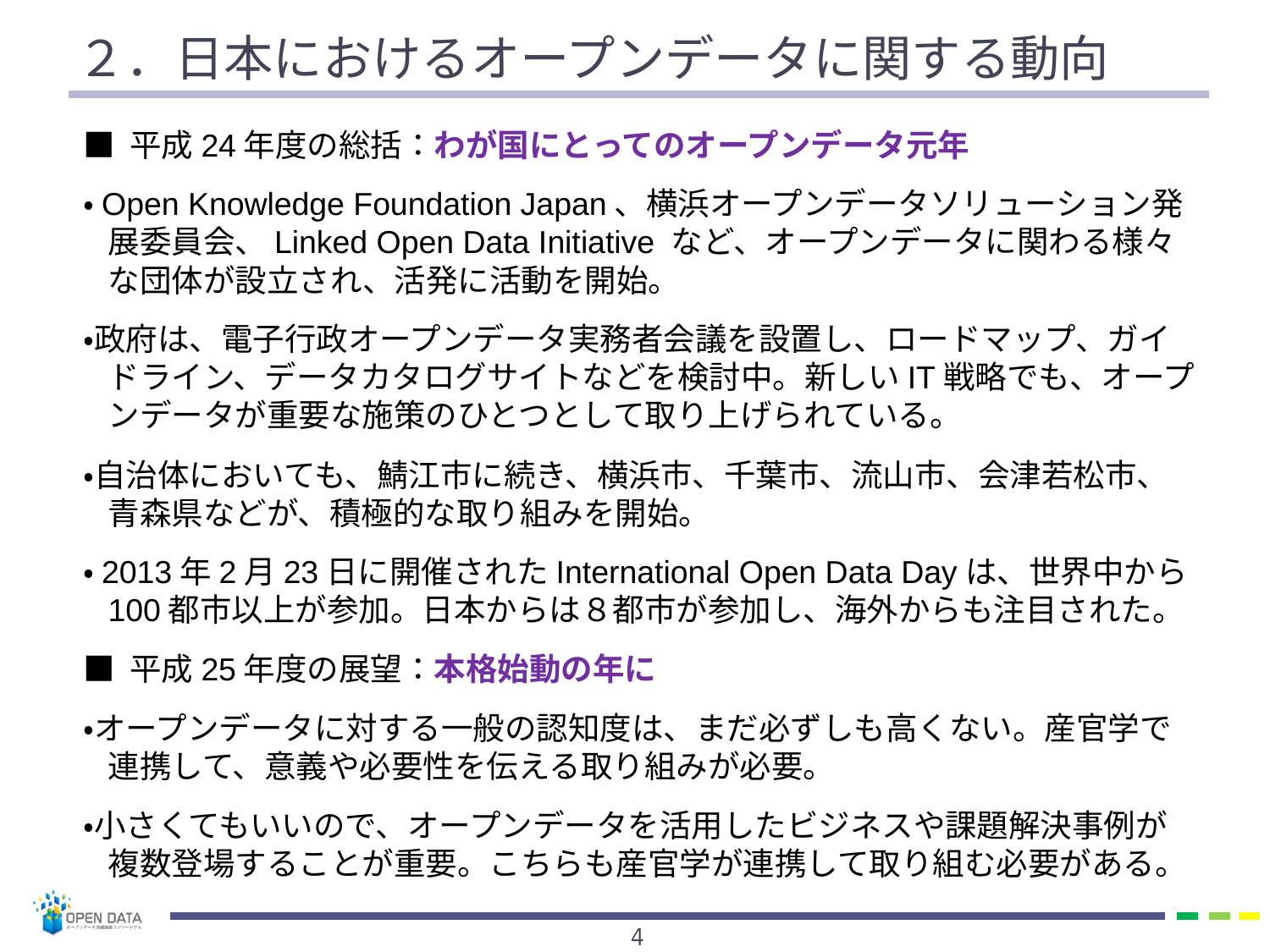

# ２．日本におけるオープンデータに関する動向
■ 平成24年度の総括：わが国にとってのオープンデータ元年
・Open Knowledge Foundation Japan、横浜オープンデータソリューション発展委員会、Linked Open Data Initiative など、オープンデータに関わる様々な団体が設立され、活発に活動を開始。
・政府は、電子行政オープンデータ実務者会議を設置し、ロードマップ、ガイドライン、データカタログサイトなどを検討中。新しいIT戦略でも、オープンデータが重要な施策のひとつとして取り上げられている。
・自治体においても、鯖江市に続き、横浜市、千葉市、流山市、会津若松市、青森県などが、積極的な取り組みを開始。
・2013年2月23日に開催されたInternational Open Data Dayは、世界中から100都市以上が参加。日本からは８都市が参加し、海外からも注目された。
■ 平成25年度の展望：本格始動の年に
・オープンデータに対する一般の認知度は、まだ必ずしも高くない。産官学で連携して、意義や必要性を伝える取り組みが必要。
・小さくてもいいので、オープンデータを活用したビジネスや課題解決事例が複数登場することが重要。こちらも産官学が連携して取り組む必要がある。
4